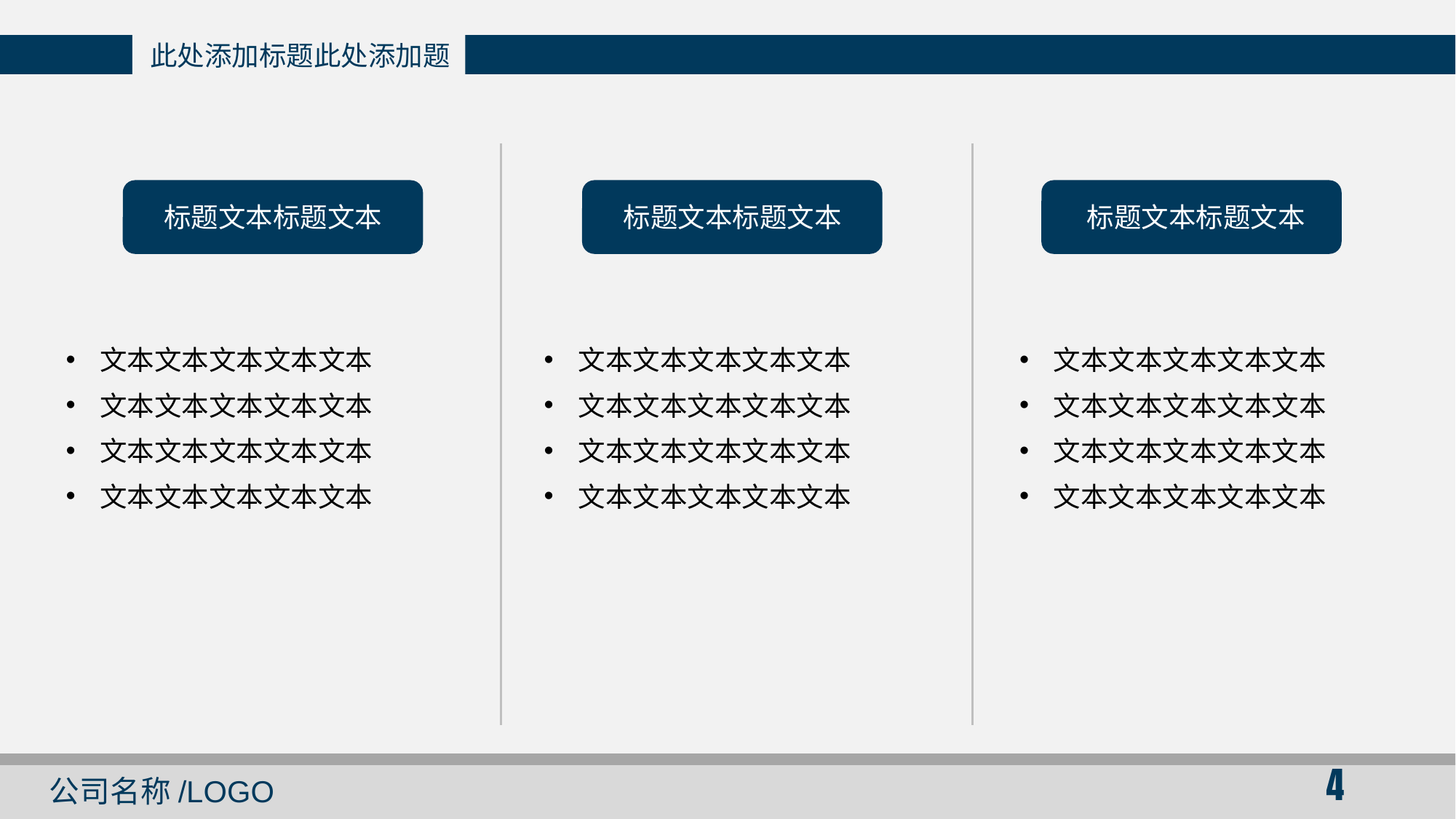

此处添加标题此处添加题

标题文本标题文本
标题文本标题文本
标题文本标题文本
文本文本文本文本文本
文本文本文本文本文本
文本文本文本文本文本
文本文本文本文本文本

文本文本文本文本文本
文本文本文本文本文本
文本文本文本文本文本
文本文本文本文本文本
文本文本文本文本文本
文本文本文本文本文本
文本文本文本文本文本
文本文本文本文本文本
4